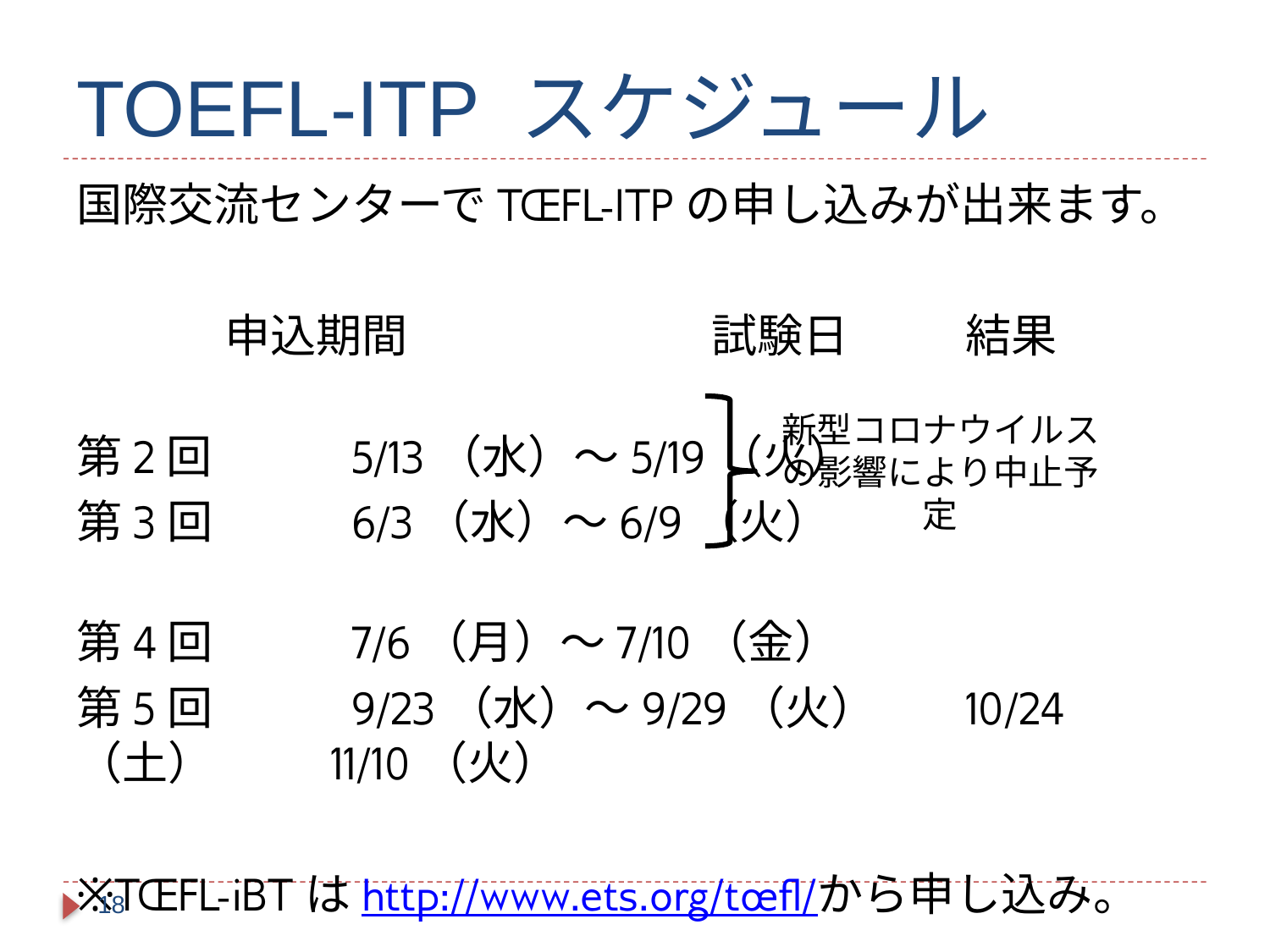

# TOEFL-ITP スケジュール
国際交流センターでTOEFL-ITPの申し込みが出来ます。

	 申込期間			試験日	結果
第2回	 5/13（水）～5/19（火）
第3回	 6/3（水）～6/9（火）
第4回	 7/6（月）～7/10（金）
第5回	 9/23（水）～9/29（火）	10/24（土）	11/10（火）

※TOEFL-iBTはhttp://www.ets.org/toefl/から申し込み。

新型コロナウイルスの影響により中止予定
18